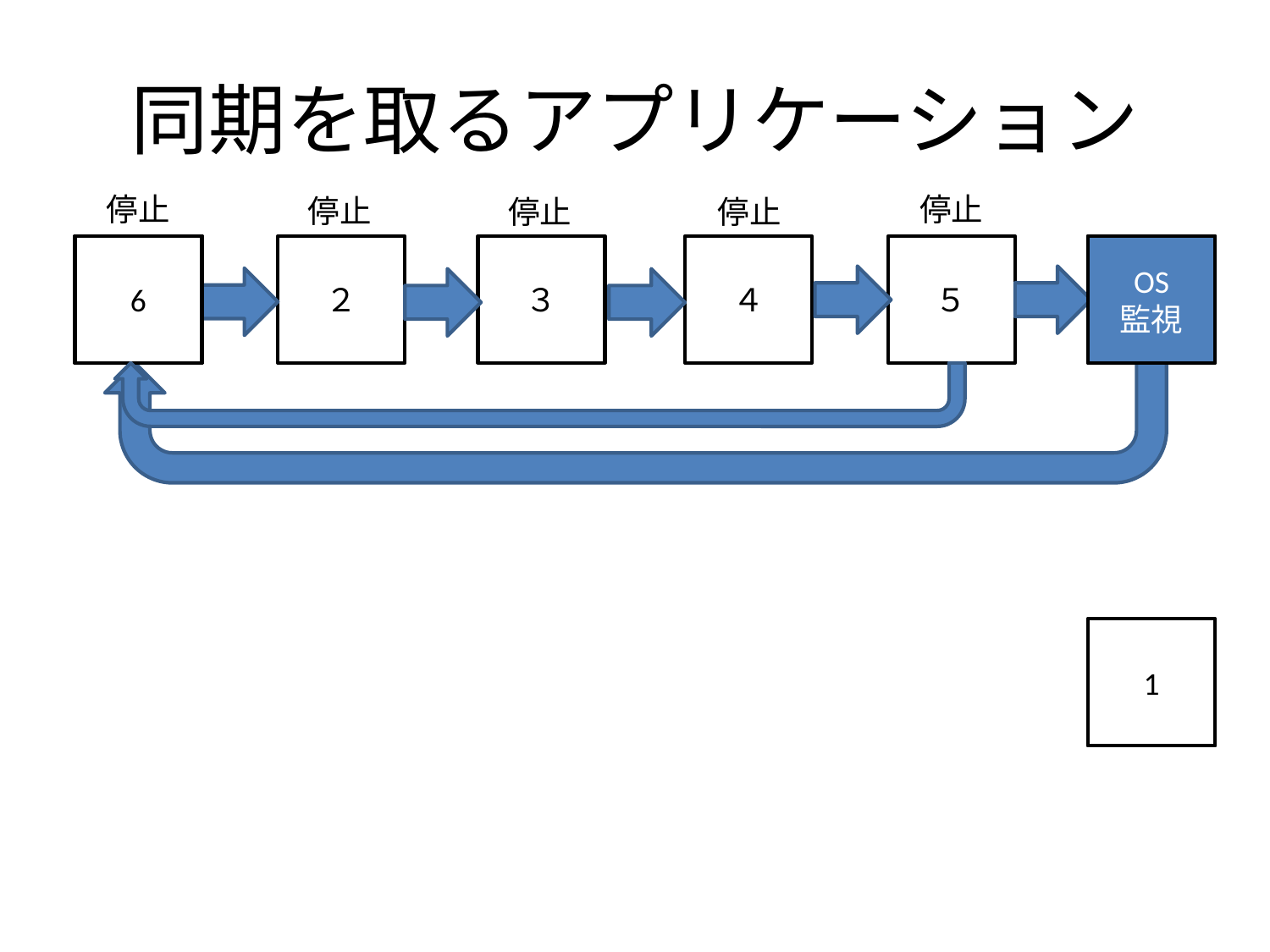

# 同期を取るアプリケーション
停止
停止
停止
停止
停止
１
6
２
３
４
５
６
OS
監視

6
1